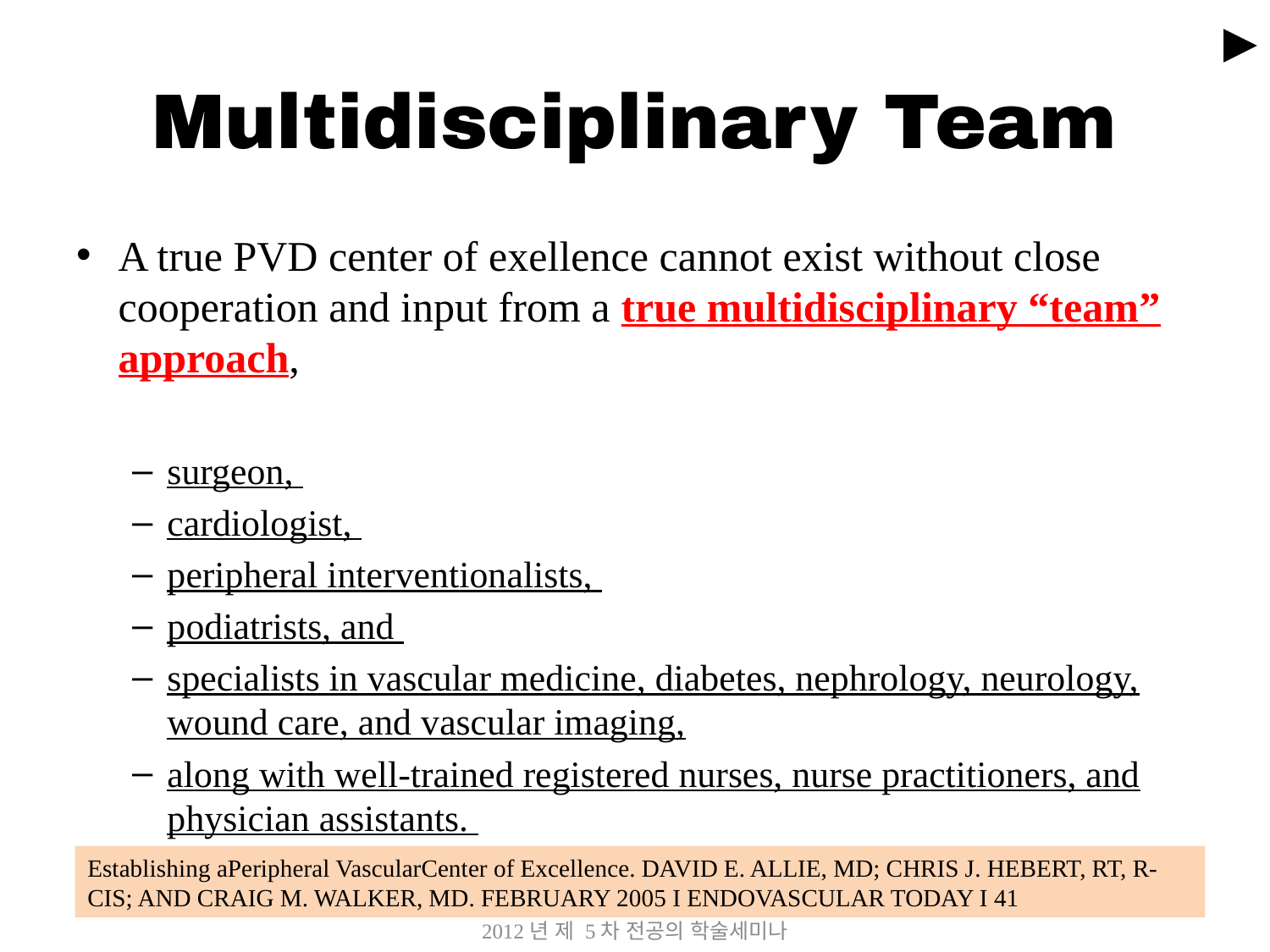

►
# Multidisciplinary Team
A true PVD center of exellence cannot exist without close cooperation and input from a true multidisciplinary “team” approach,

surgeon,
cardiologist,
peripheral interventionalists,
podiatrists, and
specialists in vascular medicine, diabetes, nephrology, neurology, wound care, and vascular imaging,
along with well-trained registered nurses, nurse practitioners, and physician assistants.
Establishing aPeripheral VascularCenter of Excellence. DAVID E. ALLIE, MD; CHRIS J. HEBERT, RT, R-CIS; AND CRAIG M. WALKER, MD. FEBRUARY 2005 I ENDOVASCULAR TODAY I 41
2012년 제 5차 전공의 학술세미나